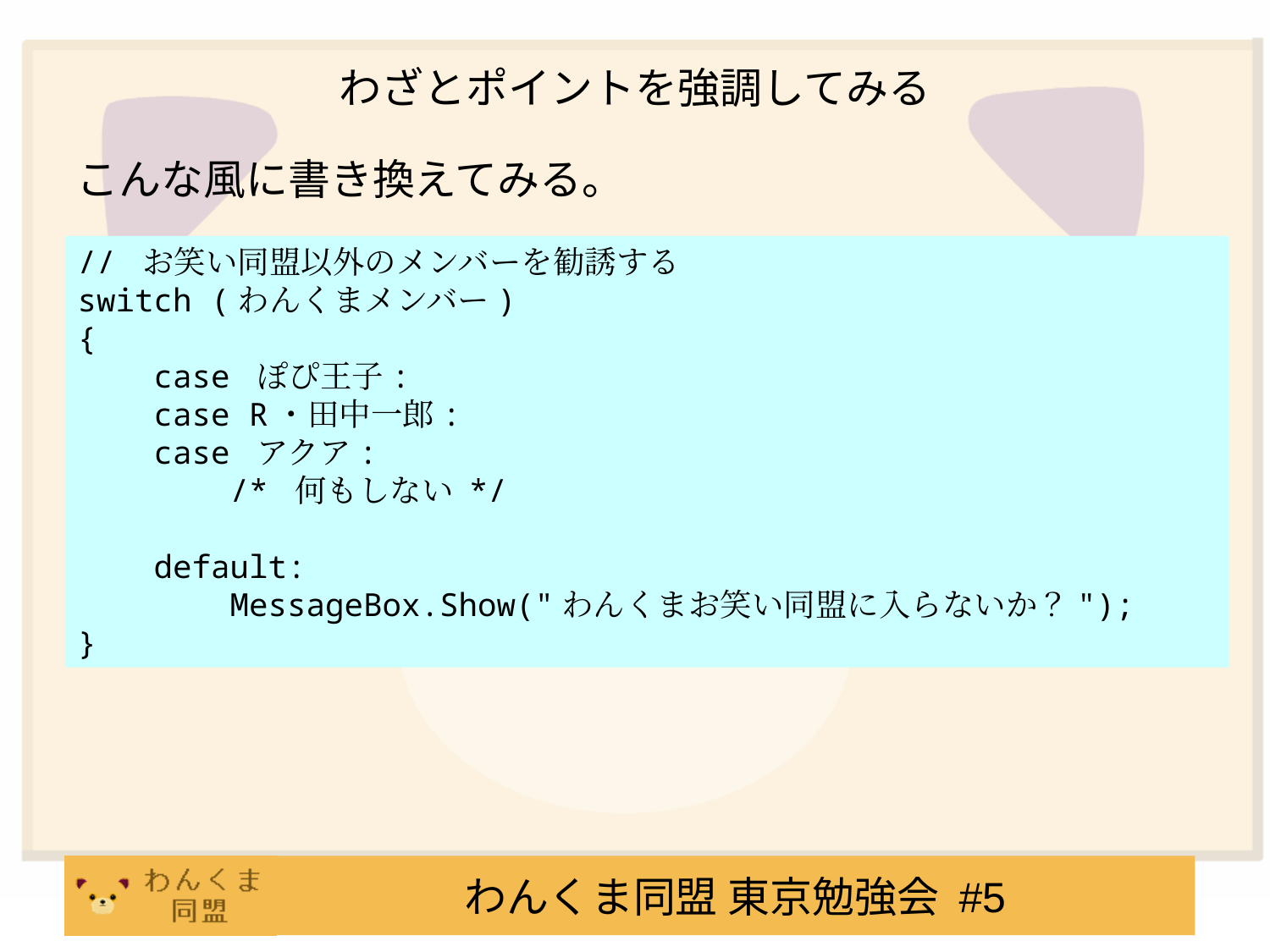

# わざとポイントを強調してみる
こんな風に書き換えてみる。
// お笑い同盟以外のメンバーを勧誘する
switch (わんくまメンバー)
{
    case ぽぴ王子:
    case R・田中一郎:
    case アクア:
        /* 何もしない */

    default:
        MessageBox.Show("わんくまお笑い同盟に入らないか？");
}